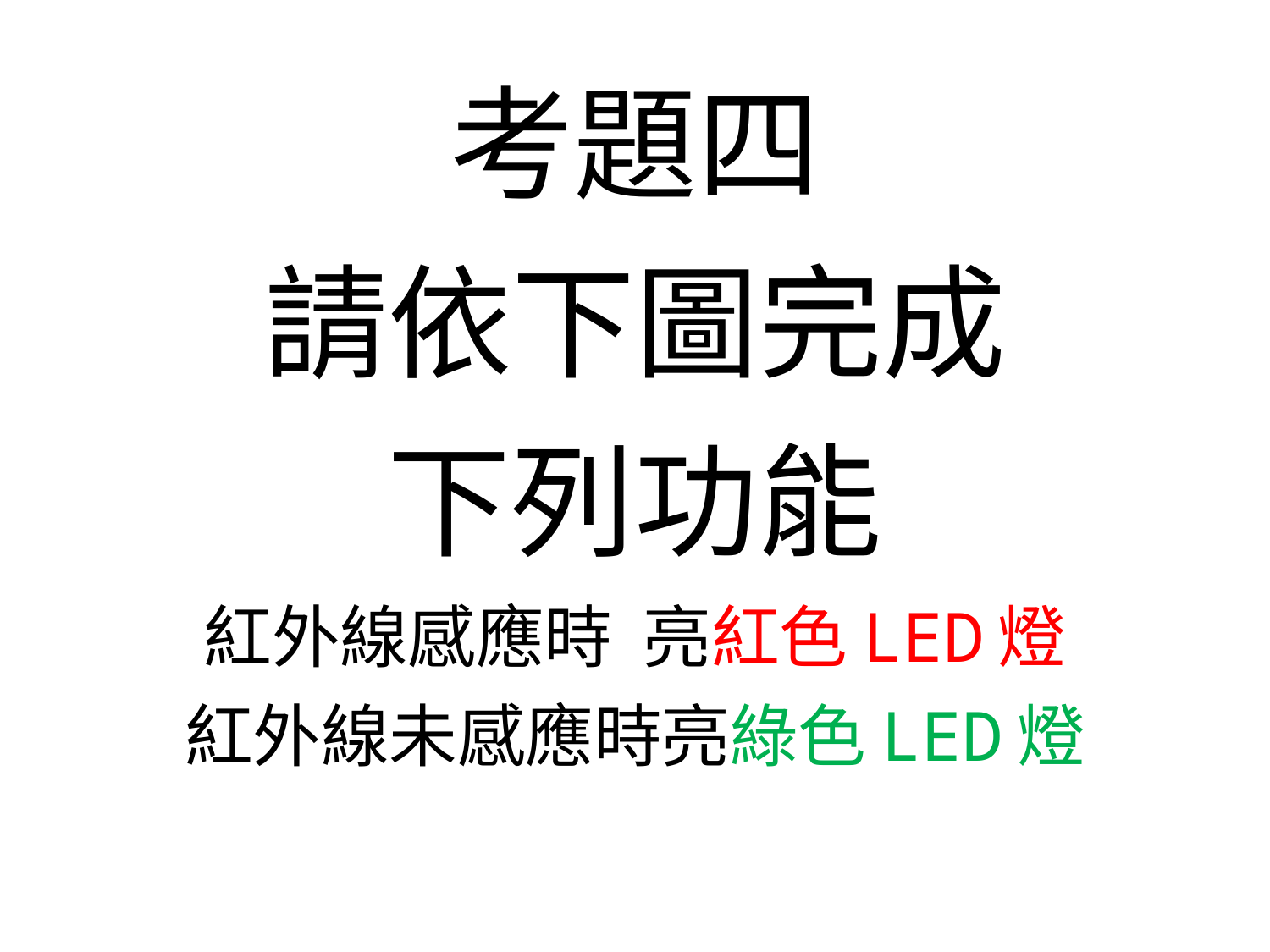

# 考題四 請依下圖完成 下列功能 紅外線感應時  亮紅色LED燈 紅外線未感應時亮綠色LED燈